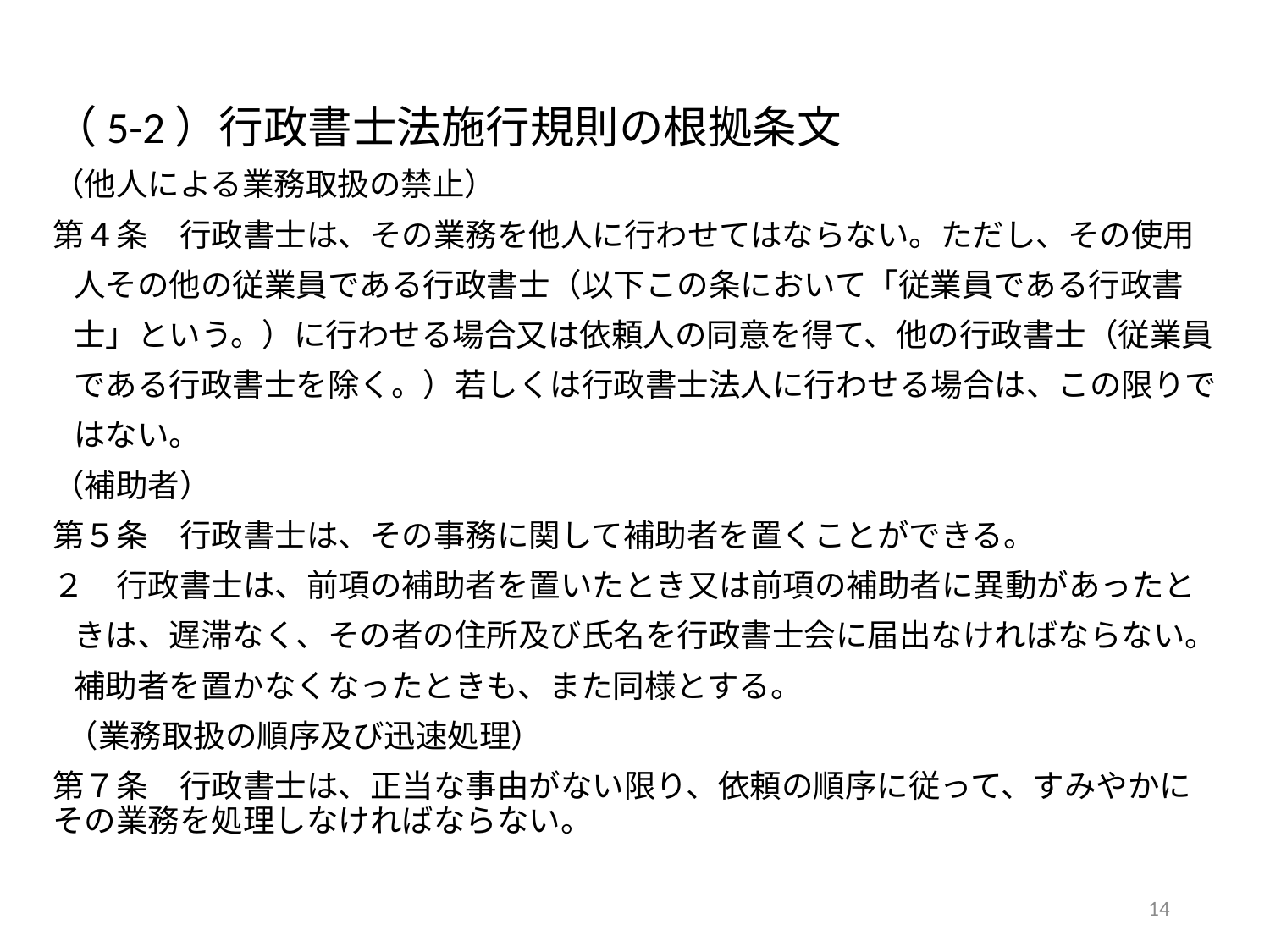

（5-2）行政書士法施行規則の根拠条文
（他人による業務取扱の禁止）
第４条　行政書士は、その業務を他人に行わせてはならない。ただし、その使用
  人その他の従業員である行政書士（以下この条において「従業員である行政書
  士」という。）に行わせる場合又は依頼人の同意を得て、他の行政書士（従業員
  である行政書士を除く。）若しくは行政書士法人に行わせる場合は、この限りで
  はない。
（補助者）
第５条　行政書士は、その事務に関して補助者を置くことができる。
２　行政書士は、前項の補助者を置いたとき又は前項の補助者に異動があったと
  きは、遅滞なく、その者の住所及び氏名を行政書士会に届出なければならない。
  補助者を置かなくなったときも、また同様とする。
 （業務取扱の順序及び迅速処理）
第７条　行政書士は、正当な事由がない限り、依頼の順序に従って、すみやかにその業務を処理しなければならない。

14